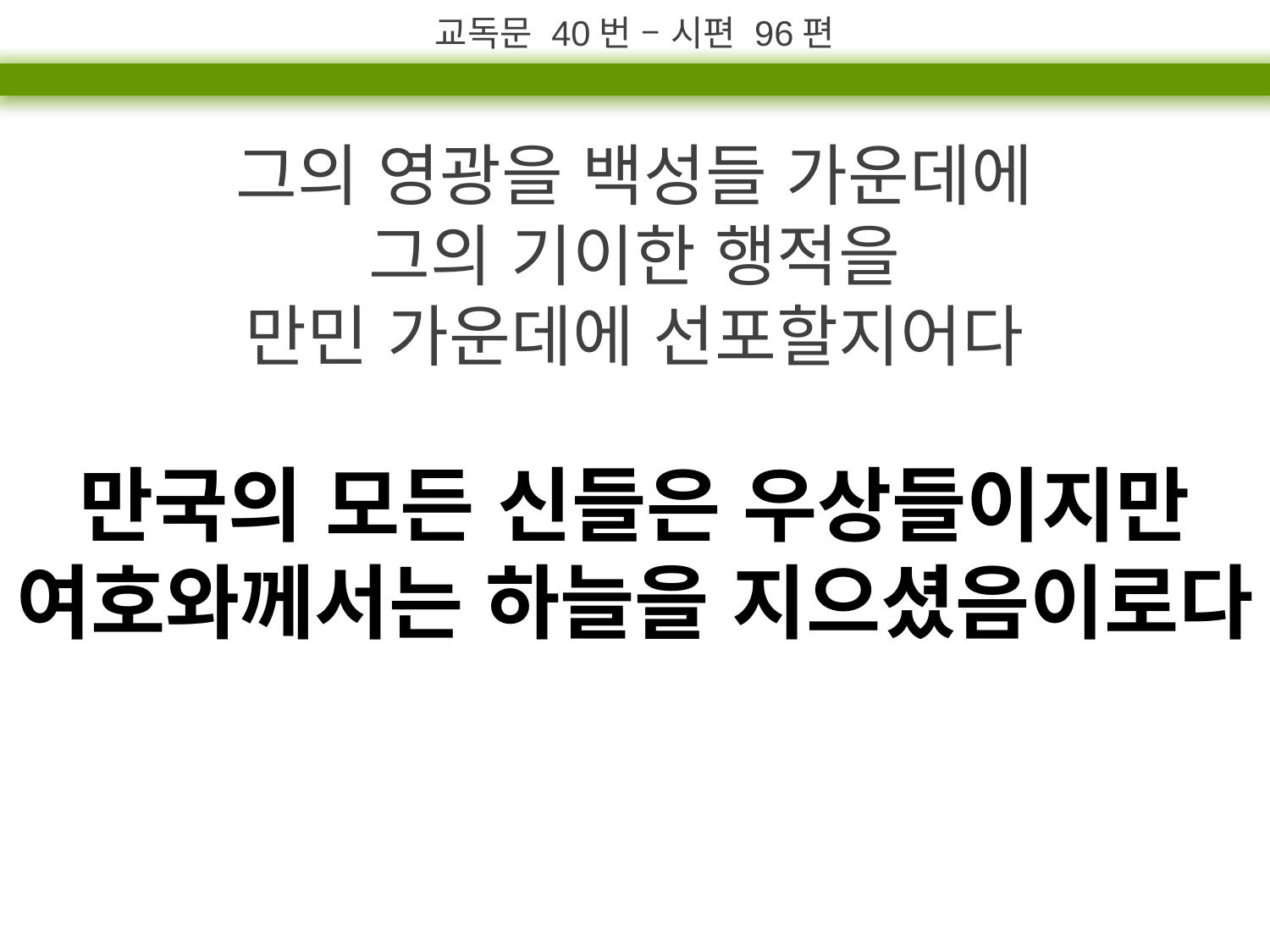

교독문 40번 – 시편 96편

그의 영광을 백성들 가운데에
그의 기이한 행적을
만민 가운데에 선포할지어다
만국의 모든 신들은 우상들이지만
여호와께서는 하늘을 지으셨음이로다